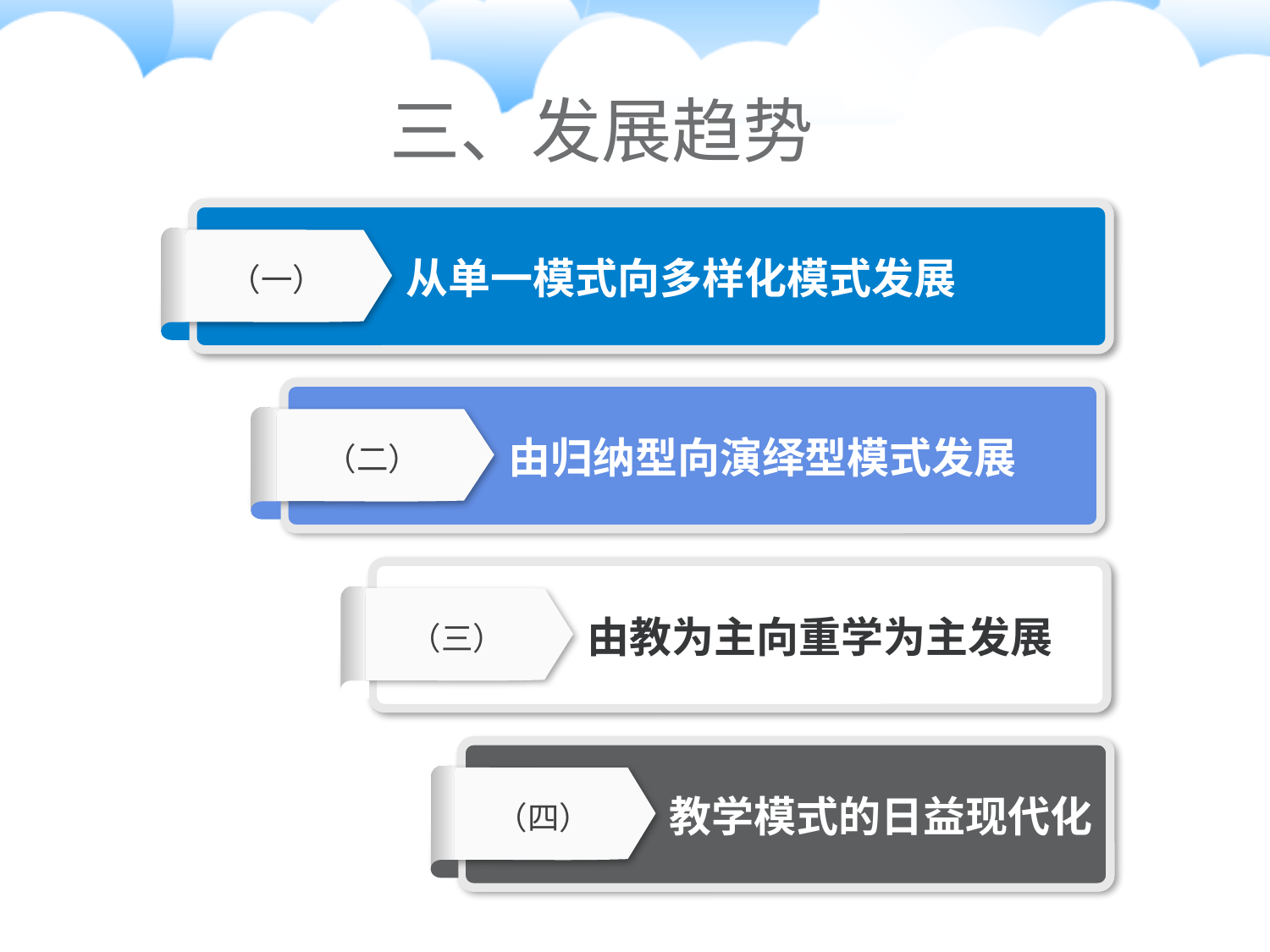

三、发展趋势

从单一模式向多样化模式发展

（一）

由归纳型向演绎型模式发展

（二）

由以“由展
由教为主向重学为主发展

（三）

教学模式的日益现代化

（四）